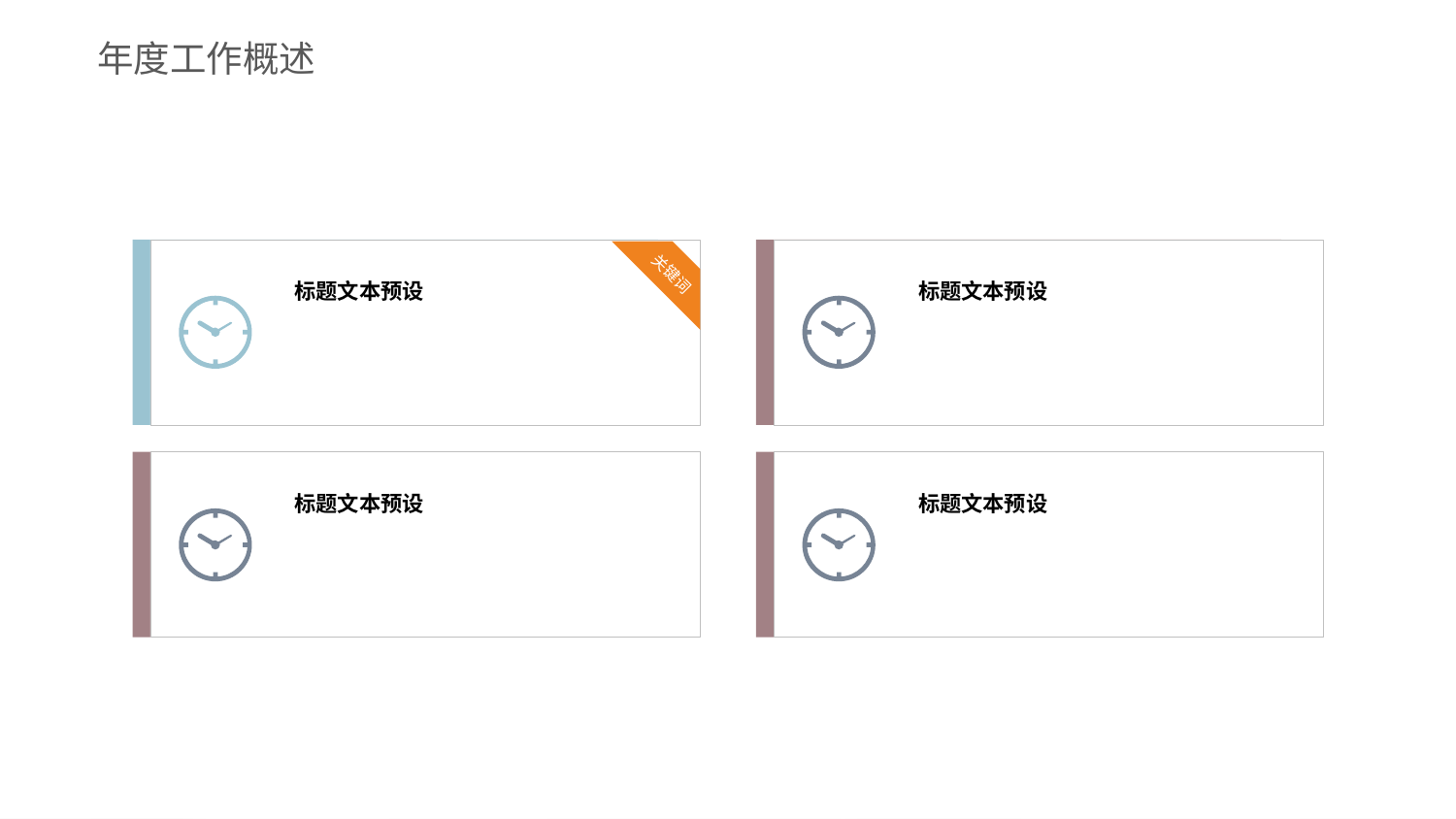

年度工作概述

关键词
标题文本预设

标题文本预设

标题文本预设

标题文本预设